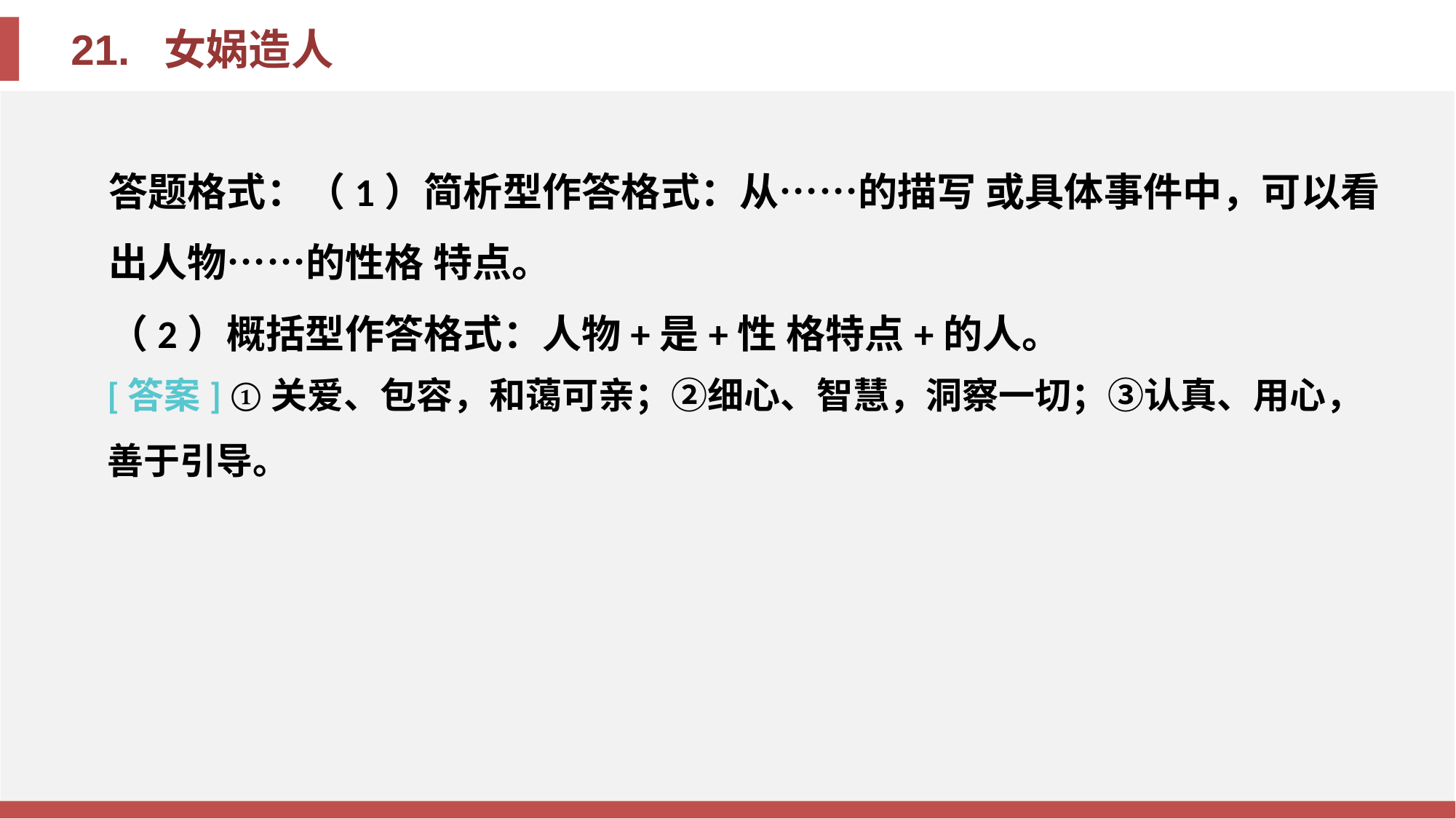

答题格式：（1）简析型作答格式：从……的描写 或具体事件中，可以看出人物……的性格 特点。
（2）概括型作答格式：人物+是+性 格特点+的人。

[答案] ①关爱、包容，和蔼可亲；②细心、智慧，洞察一切；③认真、用心，善于引导。